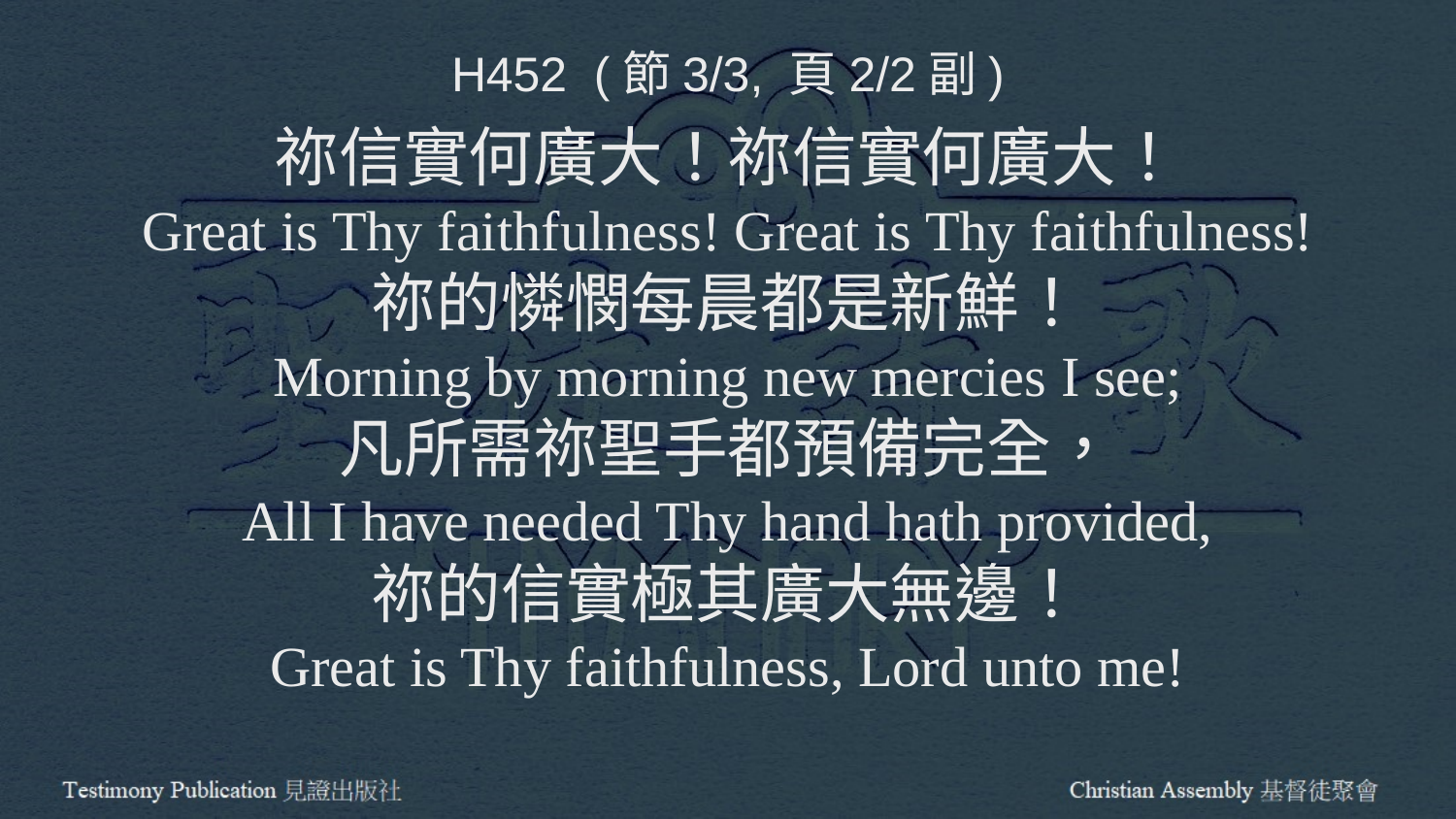

H452  (節3/3, 頁2/2副)
祢信實何廣大！祢信實何廣大！
Great is Thy faithfulness! Great is Thy faithfulness!
祢的憐憫每晨都是新鮮！
Morning by morning new mercies I see;
凡所需祢聖手都預備完全，
All I have needed Thy hand hath provided,
祢的信實極其廣大無邊！
Great is Thy faithfulness, Lord unto me!